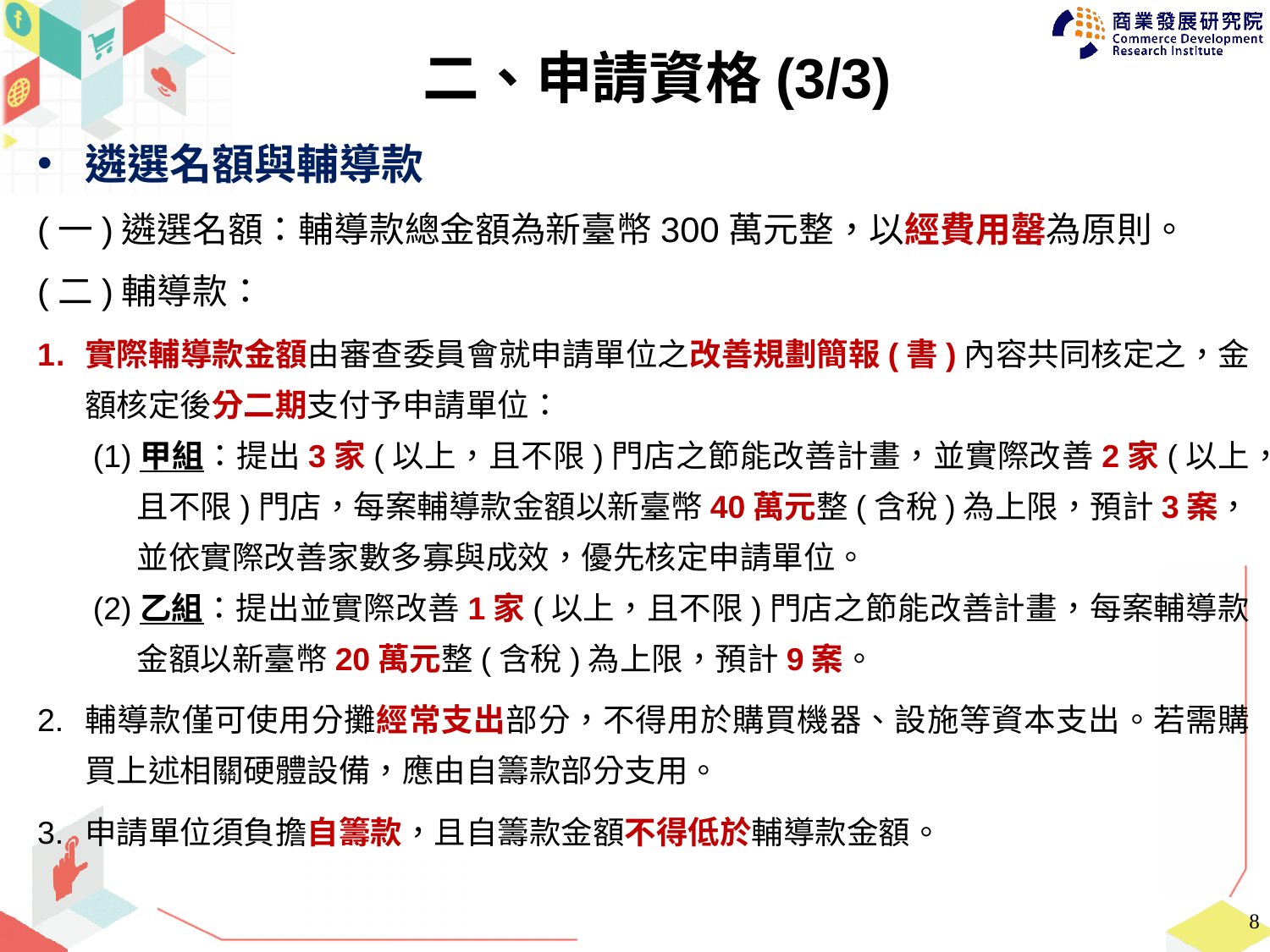

二、申請資格(3/3)
遴選名額與輔導款
(一)遴選名額：輔導款總金額為新臺幣300萬元整，以經費用罄為原則。
(二)輔導款：
實際輔導款金額由審查委員會就申請單位之改善規劃簡報(書)內容共同核定之，金額核定後分二期支付予申請單位：
(1)甲組：提出3家(以上，且不限)門店之節能改善計畫，並實際改善2家(以上，且不限)門店，每案輔導款金額以新臺幣40萬元整(含稅)為上限，預計3案，並依實際改善家數多寡與成效，優先核定申請單位。
(2)乙組：提出並實際改善1家(以上，且不限)門店之節能改善計畫，每案輔導款金額以新臺幣20萬元整(含稅)為上限，預計9案。
輔導款僅可使用分攤經常支出部分，不得用於購買機器、設施等資本支出。若需購買上述相關硬體設備，應由自籌款部分支用。
申請單位須負擔自籌款，且自籌款金額不得低於輔導款金額。

8